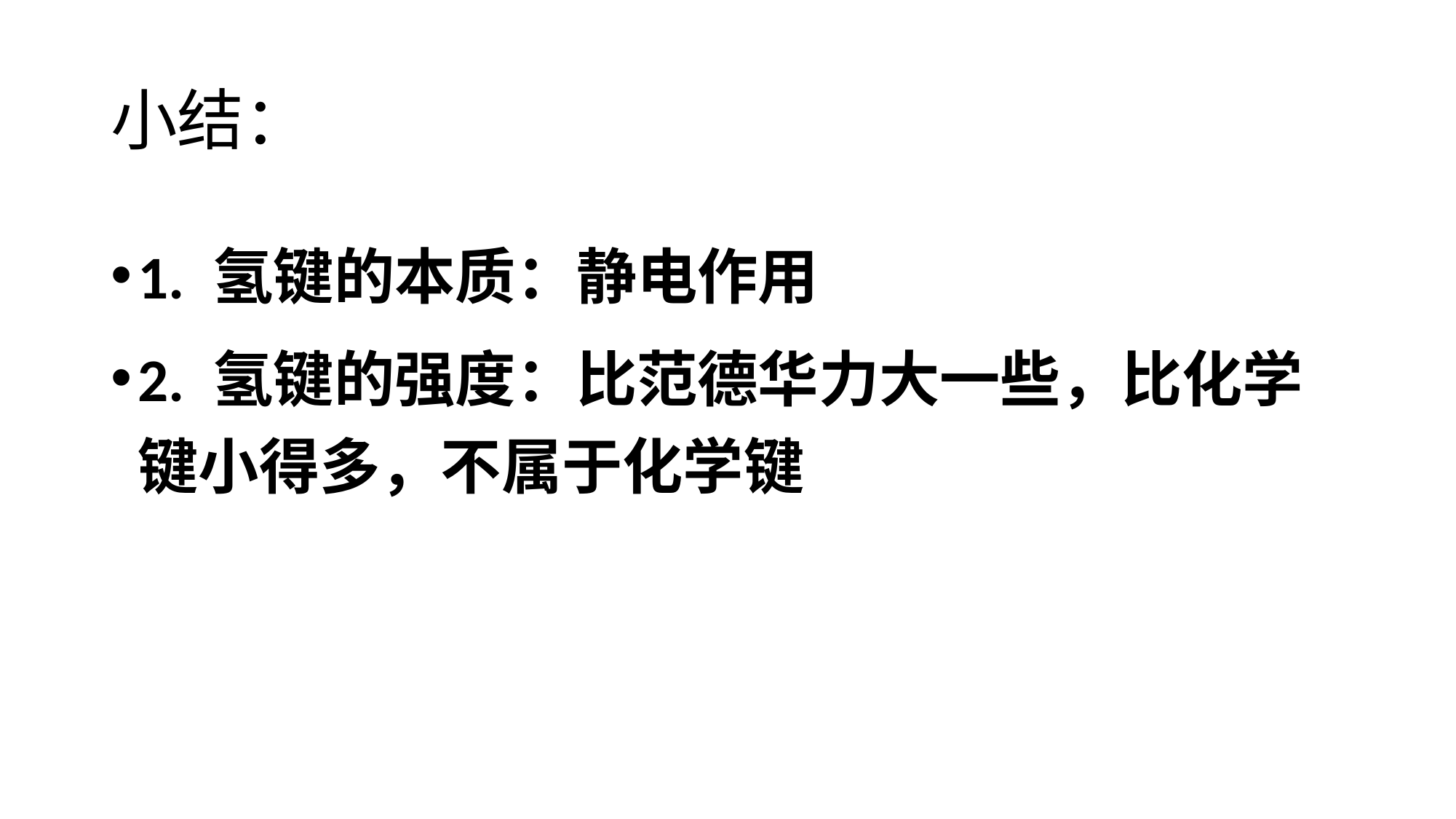

# 小结：
1. 氢键的本质：静电作用
2. 氢键的强度：比范德华力大一些，比化学键小得多，不属于化学键